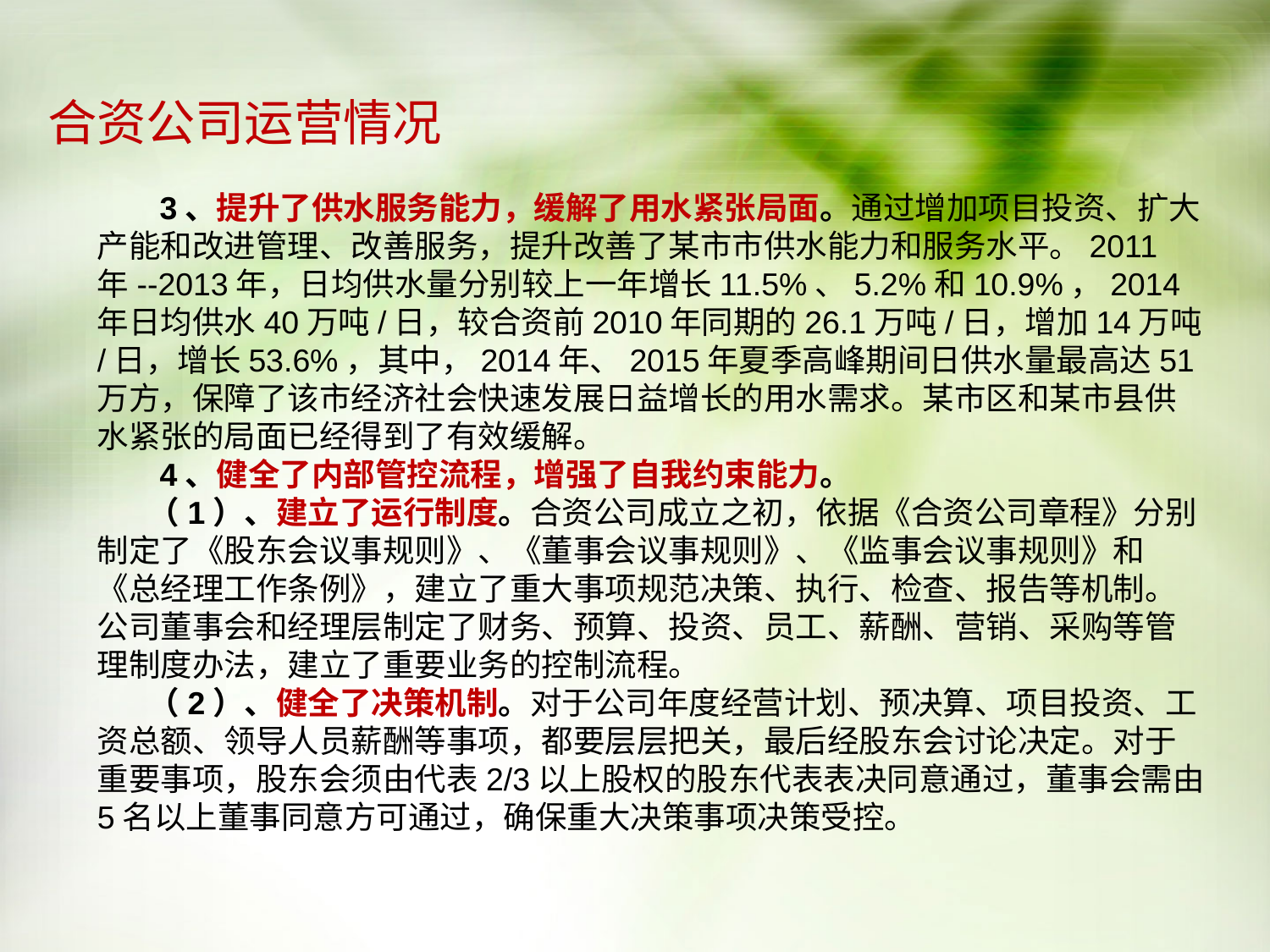

合资公司运营情况

       3、提升了供水服务能力，缓解了用水紧张局面。通过增加项目投资、扩大产能和改进管理、改善服务，提升改善了某市市供水能力和服务水平。2011年--2013年，日均供水量分别较上一年增长11.5%、5.2%和10.9%，2014年日均供水40万吨/日，较合资前2010年同期的26.1万吨/日，增加14万吨/日，增长53.6%，其中，2014年、2015年夏季高峰期间日供水量最高达51万方，保障了该市经济社会快速发展日益增长的用水需求。某市区和某市县供水紧张的局面已经得到了有效缓解。
       4、健全了内部管控流程，增强了自我约束能力。
      （1）、建立了运行制度。合资公司成立之初，依据《合资公司章程》分别制定了《股东会议事规则》、《董事会议事规则》、《监事会议事规则》和《总经理工作条例》，建立了重大事项规范决策、执行、检查、报告等机制。公司董事会和经理层制定了财务、预算、投资、员工、薪酬、营销、采购等管理制度办法，建立了重要业务的控制流程。
      （2）、健全了决策机制。对于公司年度经营计划、预决算、项目投资、工资总额、领导人员薪酬等事项，都要层层把关，最后经股东会讨论决定。对于重要事项，股东会须由代表2/3以上股权的股东代表表决同意通过，董事会需由5名以上董事同意方可通过，确保重大决策事项决策受控。